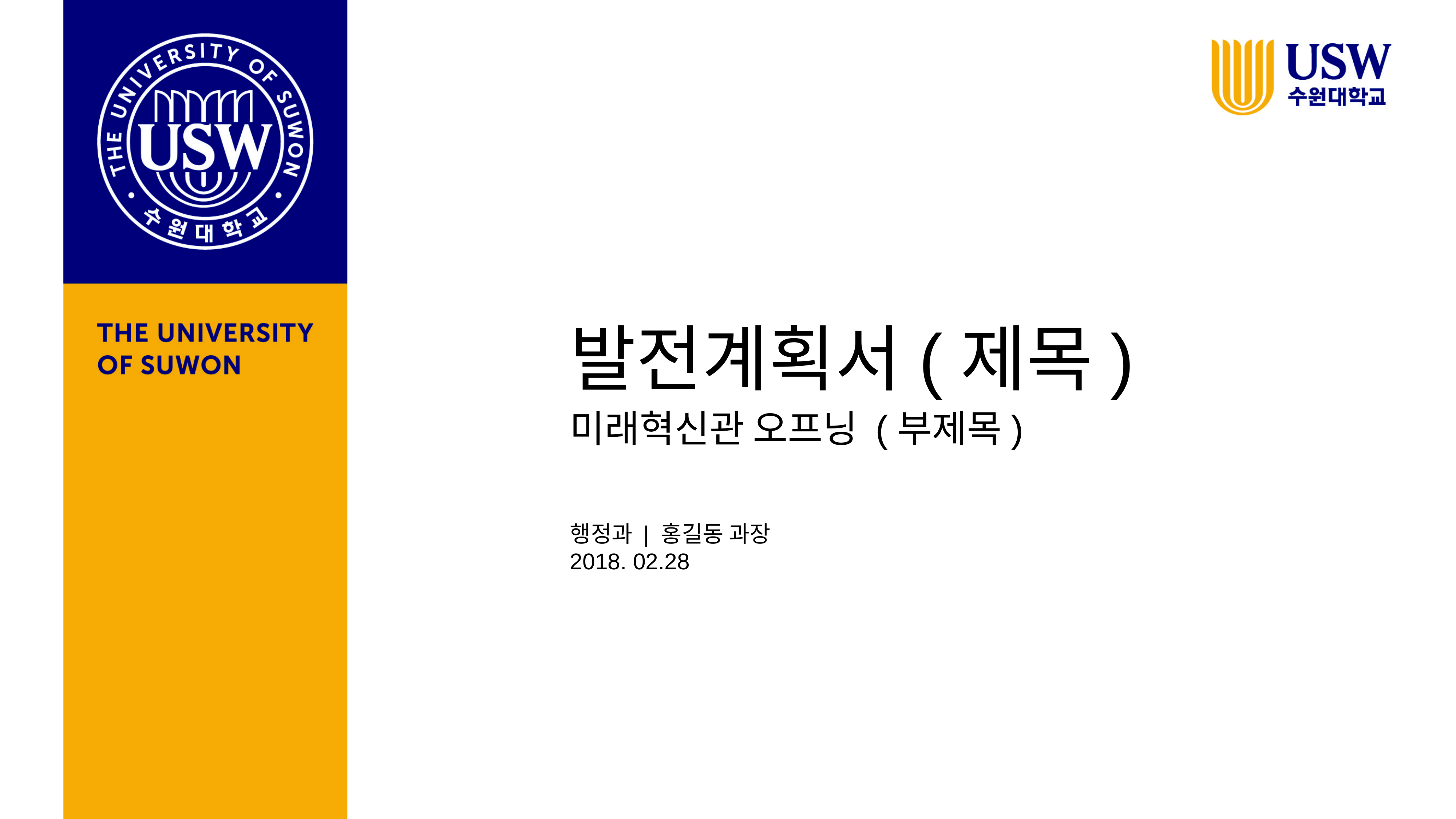

# 발전계획서(제목)
미래혁신관 오프닝 (부제목)
행정과 | 홍길동 과장
2018. 02.28